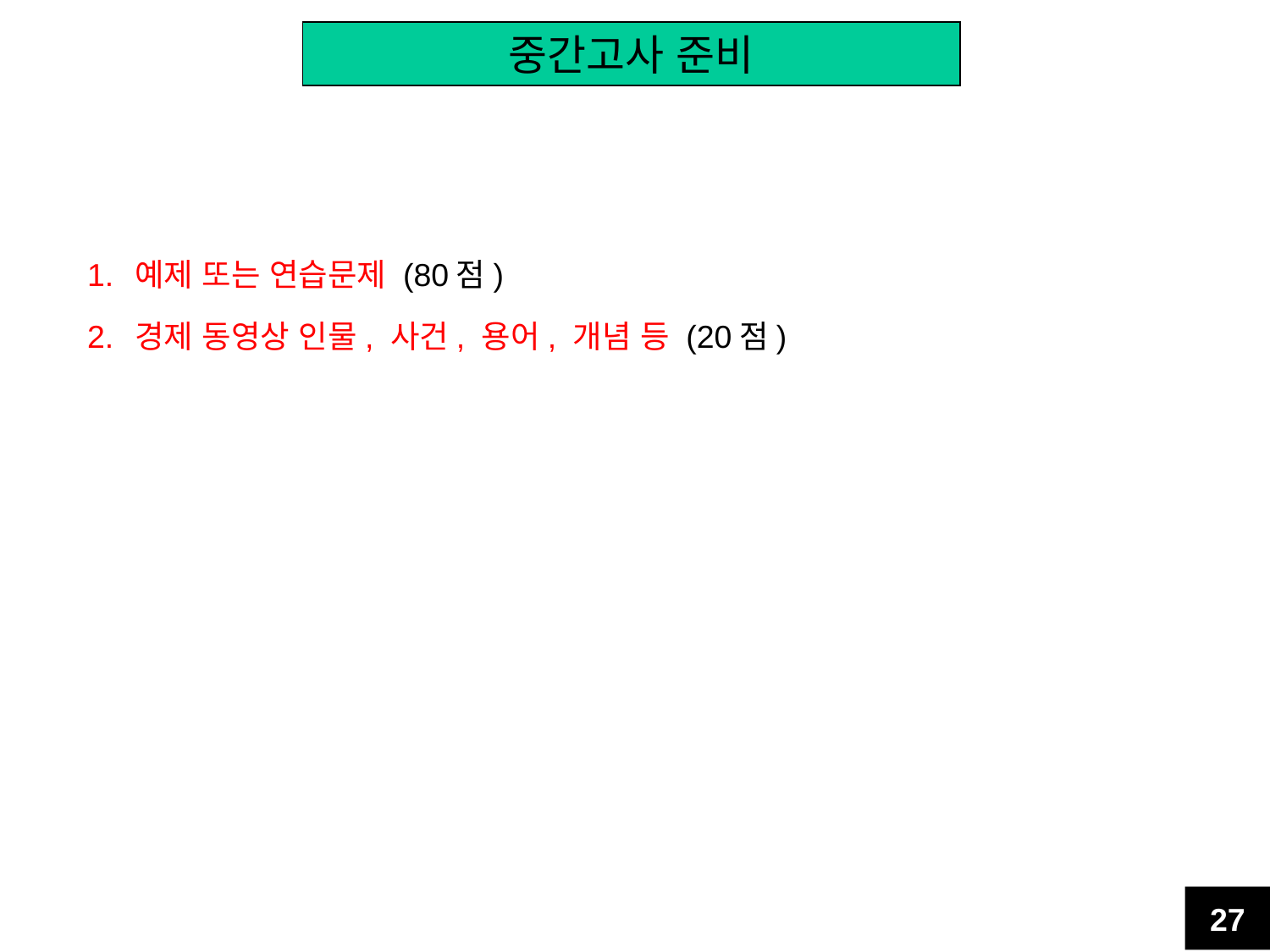

중간고사 준비
예제 또는 연습문제 (80점)
경제 동영상 인물, 사건, 용어, 개념 등 (20점)
27